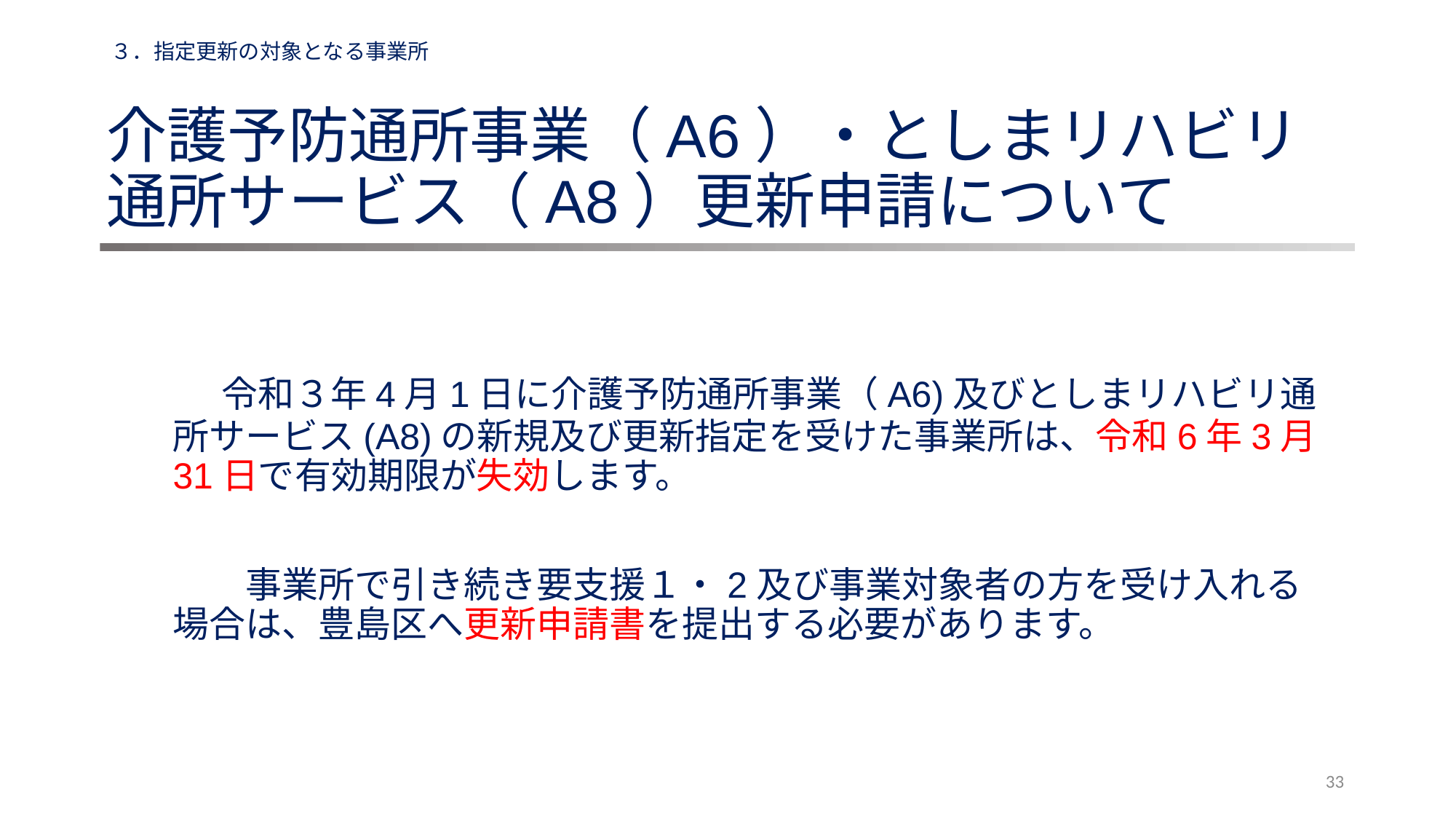

３．指定更新の対象となる事業所
# 介護予防通所事業（A6）・としまリハビリ通所サービス（A8）更新申請について

　令和３年4月1日に介護予防通所事業（A6)及びとしまリハビリ通所サービス(A8)の新規及び更新指定を受けた事業所は、令和6年3月31日で有効期限が失効します。

　　事業所で引き続き要支援１・2及び事業対象者の方を受け入れる場合は、豊島区へ更新申請書を提出する必要があります。
33